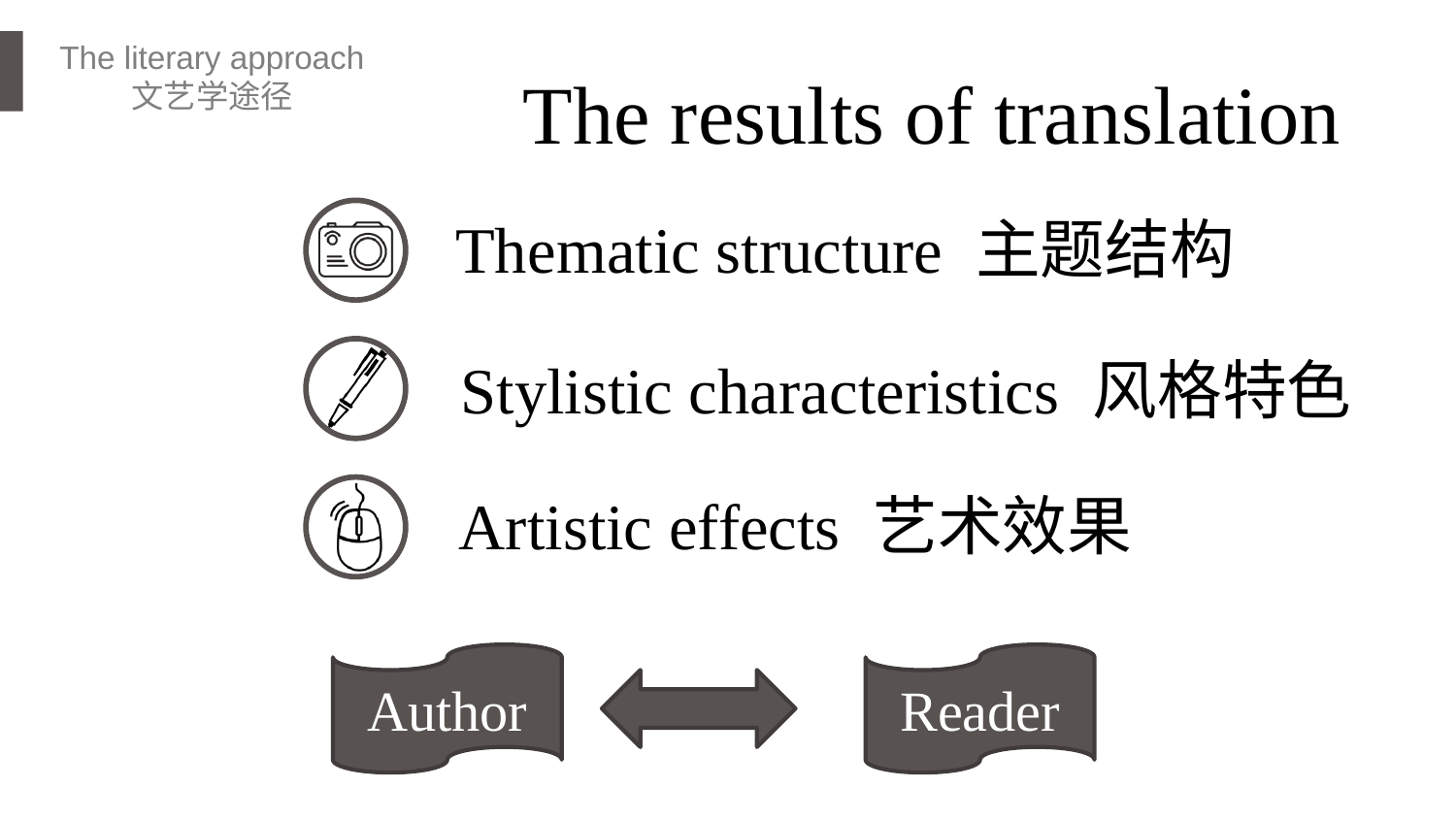

The literary approach
文艺学途径
# The results of translation

 Thematic structure 主题结构

Stylistic characteristics 风格特色

Artistic effects 艺术效果
Author
Reader